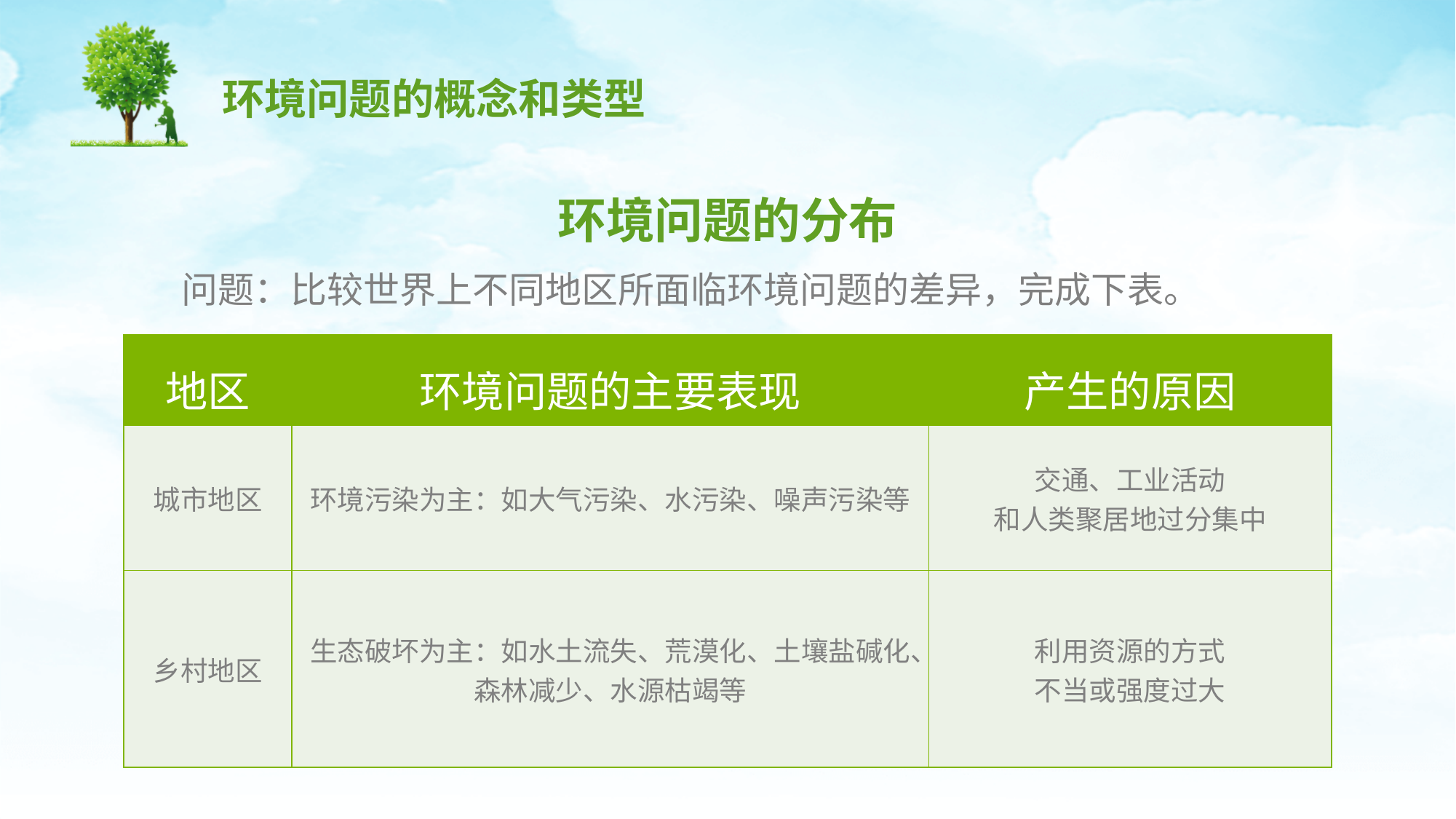

环境问题的分布
问题：比较世界上不同地区所面临环境问题的差异，完成下表。
| 地区 | 环境问题的主要表现 | 产生的原因 |
| --- | --- | --- |
| 城市地区 | 环境污染为主：如大气污染、水污染、噪声污染等 | 交通、工业活动 和人类聚居地过分集中 |
| 乡村地区 | 生态破坏为主：如水土流失、荒漠化、土壤盐碱化、森林减少、水源枯竭等 | 利用资源的方式 不当或强度过大 |